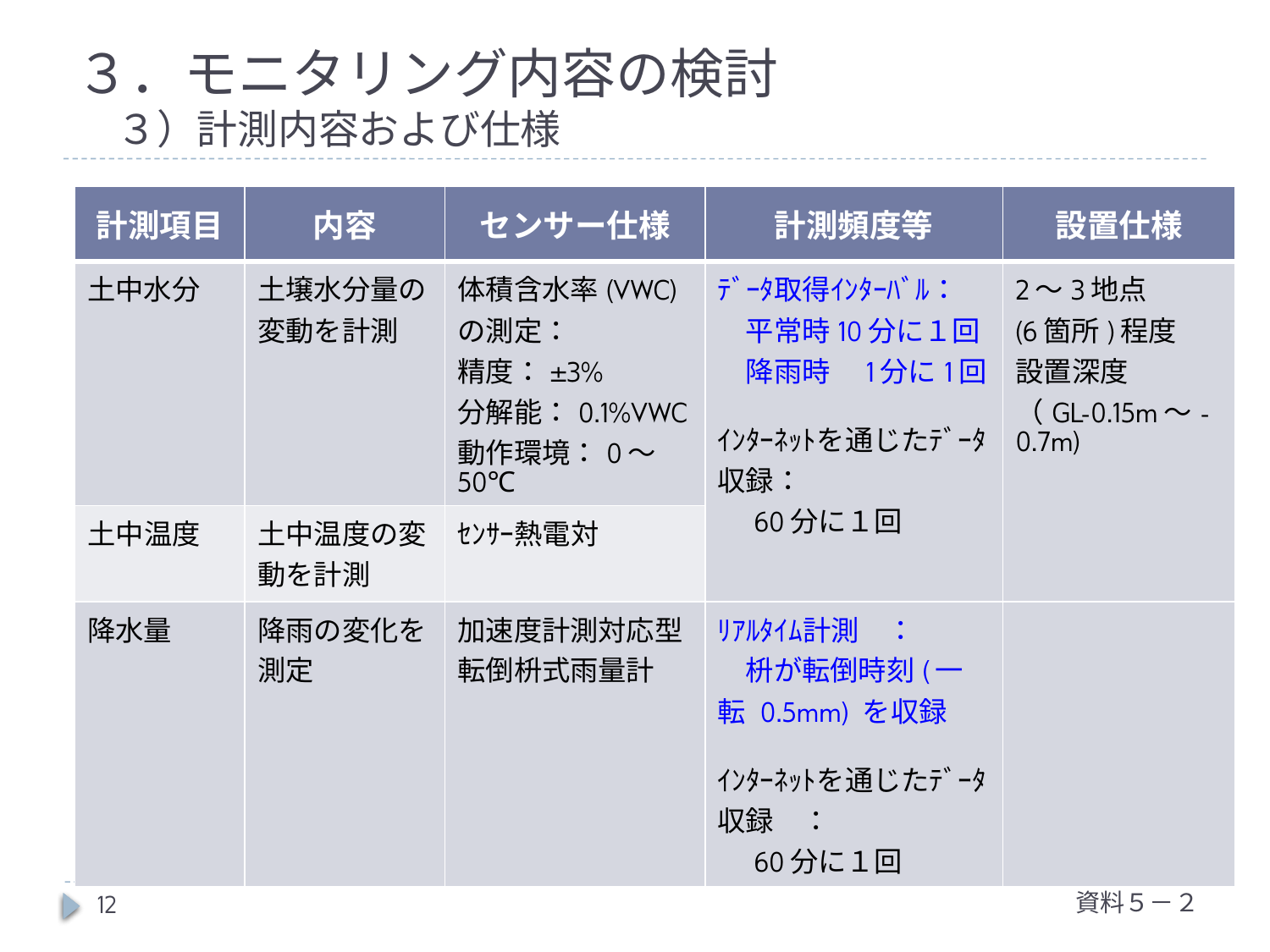

# ３．モニタリング内容の検討 　３）計測内容および仕様
| 計測項目 | 内容 | センサー仕様 | 計測頻度等 | 設置仕様 |
| --- | --- | --- | --- | --- |
| 土中水分 | 土壌水分量の変動を計測 | 体積含水率(VWC)の測定： 精度：±3% 分解能：0.1%VWC 動作環境：0～50℃ | ﾃﾞｰﾀ取得ｲﾝﾀｰﾊﾞﾙ： 　平常時10分に１回 　降雨時　1分に1回 ｲﾝﾀｰﾈｯﾄを通じたﾃﾞｰﾀ収録： 　60分に１回 | 2～3地点 (6箇所)程度 設置深度 （GL-0.15m～-0.7m) |
| 土中温度 | 土中温度の変動を計測 | ｾﾝｻｰ熱電対 |  |  |
| 降水量 | 降雨の変化を測定 | 加速度計測対応型 転倒枡式雨量計 | ﾘｱﾙﾀｲﾑ計測　： 　枡が転倒時刻(一転 0.5mm) を収録 ｲﾝﾀｰﾈｯﾄを通じたﾃﾞｰﾀ収録　： 　60分に１回 |  |
資料５－２
12